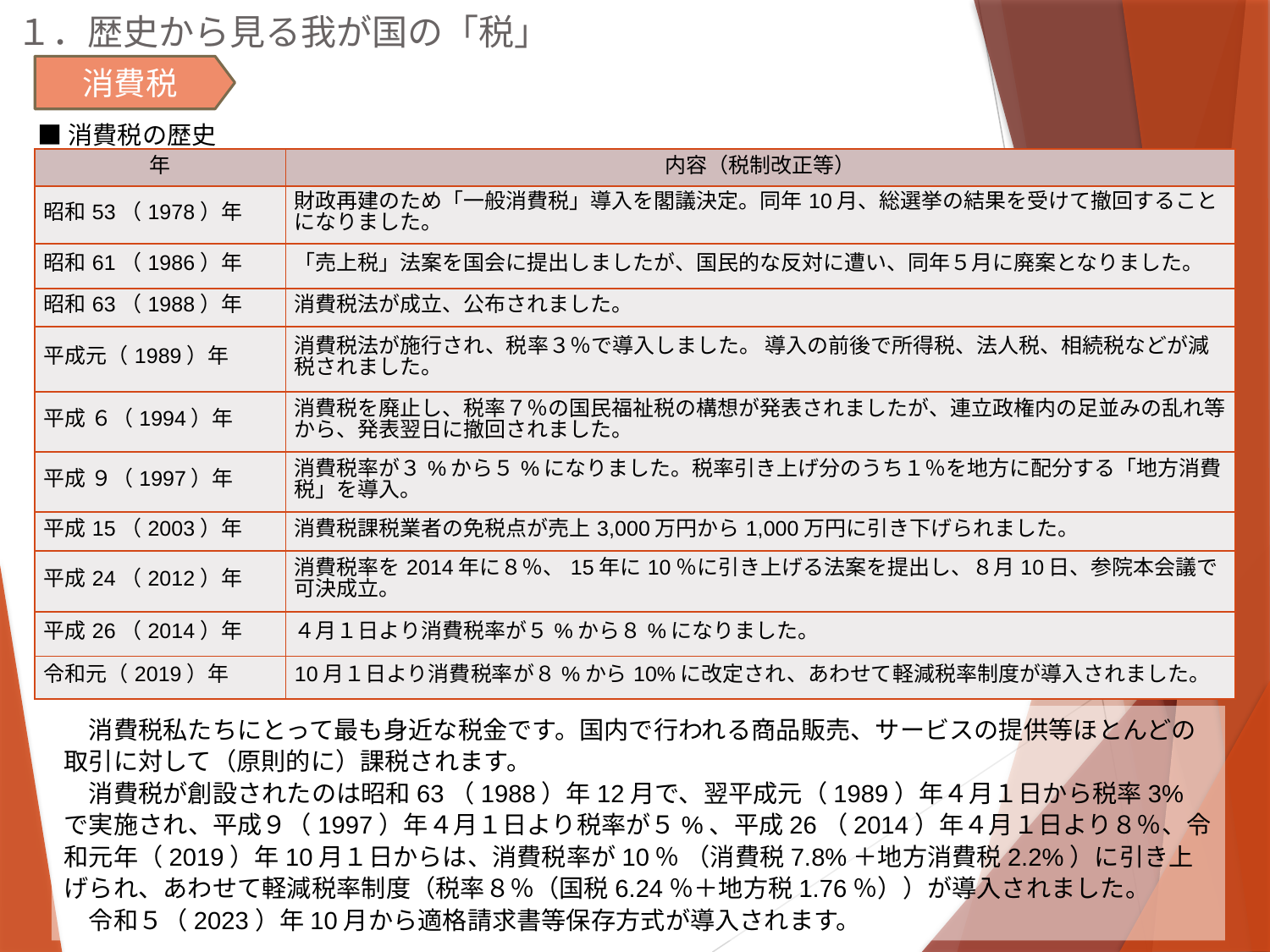

１．歴史から見る我が国の「税」
消費税
■消費税の歴史
| 年 | 内容（税制改正等） |
| --- | --- |
| 昭和53（1978）年 | 財政再建のため「一般消費税」導入を閣議決定。同年10月、総選挙の結果を受けて撤回することになりました。 |
| 昭和61（1986）年 | 「売上税」法案を国会に提出しましたが、国民的な反対に遭い、同年５月に廃案となりました。 |
| 昭和63（1988）年 | 消費税法が成立、公布されました。 |
| 平成元（1989）年 | 消費税法が施行され、税率３％で導入しました。 導入の前後で所得税、法人税、相続税などが減税されました。 |
| 平成 ６（1994）年 | 消費税を廃止し、税率７％の国民福祉税の構想が発表されましたが、連立政権内の足並みの乱れ等から、発表翌日に撤回されました。 |
| 平成 ９（1997）年 | 消費税率が３%から５%になりました。税率引き上げ分のうち１％を地方に配分する「地方消費税」を導入。 |
| 平成15（2003）年 | 消費税課税業者の免税点が売上3,000万円から1,000万円に引き下げられました。 |
| 平成24（2012）年 | 消費税率を2014年に８％、15年に10％に引き上げる法案を提出し、８月10日、参院本会議で可決成立。 |
| 平成26（2014）年 | ４月１日より消費税率が５%から８%になりました。 |
| 令和元（2019）年 | 10月１日より消費税率が８%から10%に改定され、あわせて軽減税率制度が導入されました。 |
　消費税私たちにとって最も身近な税金です。国内で行われる商品販売、サービスの提供等ほとんどの取引に対して（原則的に）課税されます。
　消費税が創設されたのは昭和63（1988）年12月で、翌平成元（1989）年４月１日から税率3%で実施され、平成９（1997）年４月１日より税率が５%、平成26（2014）年４月１日より８％、令和元年（2019）年10月１日からは、消費税率が10％ （消費税7.8%＋地方消費税2.2%）に引き上げられ、あわせて軽減税率制度（税率８％（国税6.24％＋地方税1.76％））が導入されました。
　令和５（2023）年10月から適格請求書等保存方式が導入されます。